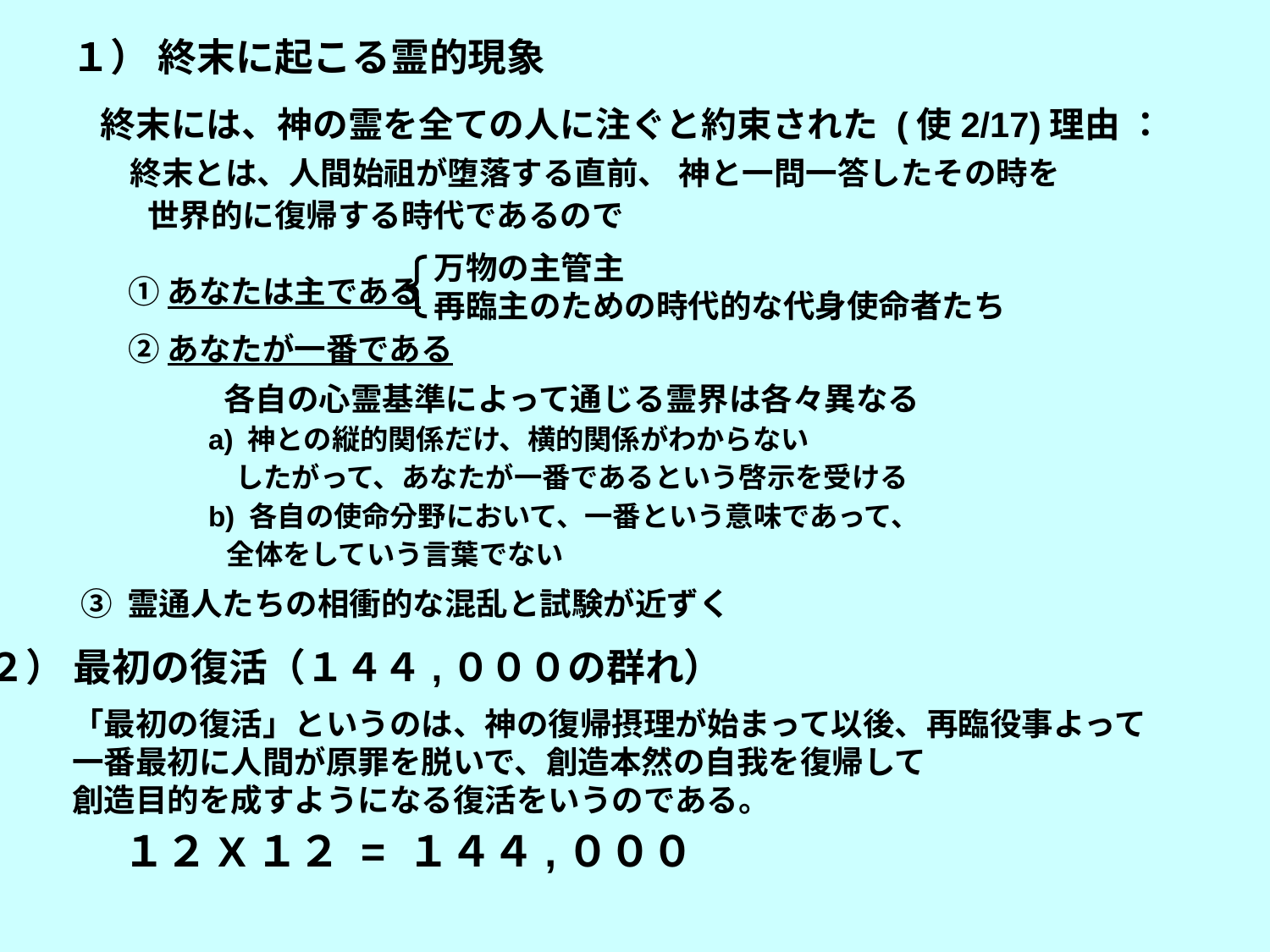

１） 終末に起こる霊的現象
      終末には、神の霊を全ての人に注ぐと約束された (使2/17)理由 ：
           終末とは、人間始祖が堕落する直前、 神と一問一答したその時を
            世界的に復帰する時代であるので
　① あなたは主である
　② あなたが一番である
	各自の心霊基準によって通じる霊界は各々異なる
 　a) 神との縦的関係だけ、横的関係がわからない
　  　 したがって、あなたが一番であるという啓示を受ける
 　b) 各自の使命分野において、一番という意味であって、
    　 全体をしていう言葉でない

万物の主管主
再臨主のための時代的な代身使命者たち

③ 霊通人たちの相衝的な混乱と試験が近ずく
　２） 最初の復活（１４４,０００の群れ）
「最初の復活」というのは、神の復帰摂理が始まって以後、再臨役事よって
一番最初に人間が原罪を脱いで、創造本然の自我を復帰して
創造目的を成すようになる復活をいうのである。
１２X１２ = １４４,０００